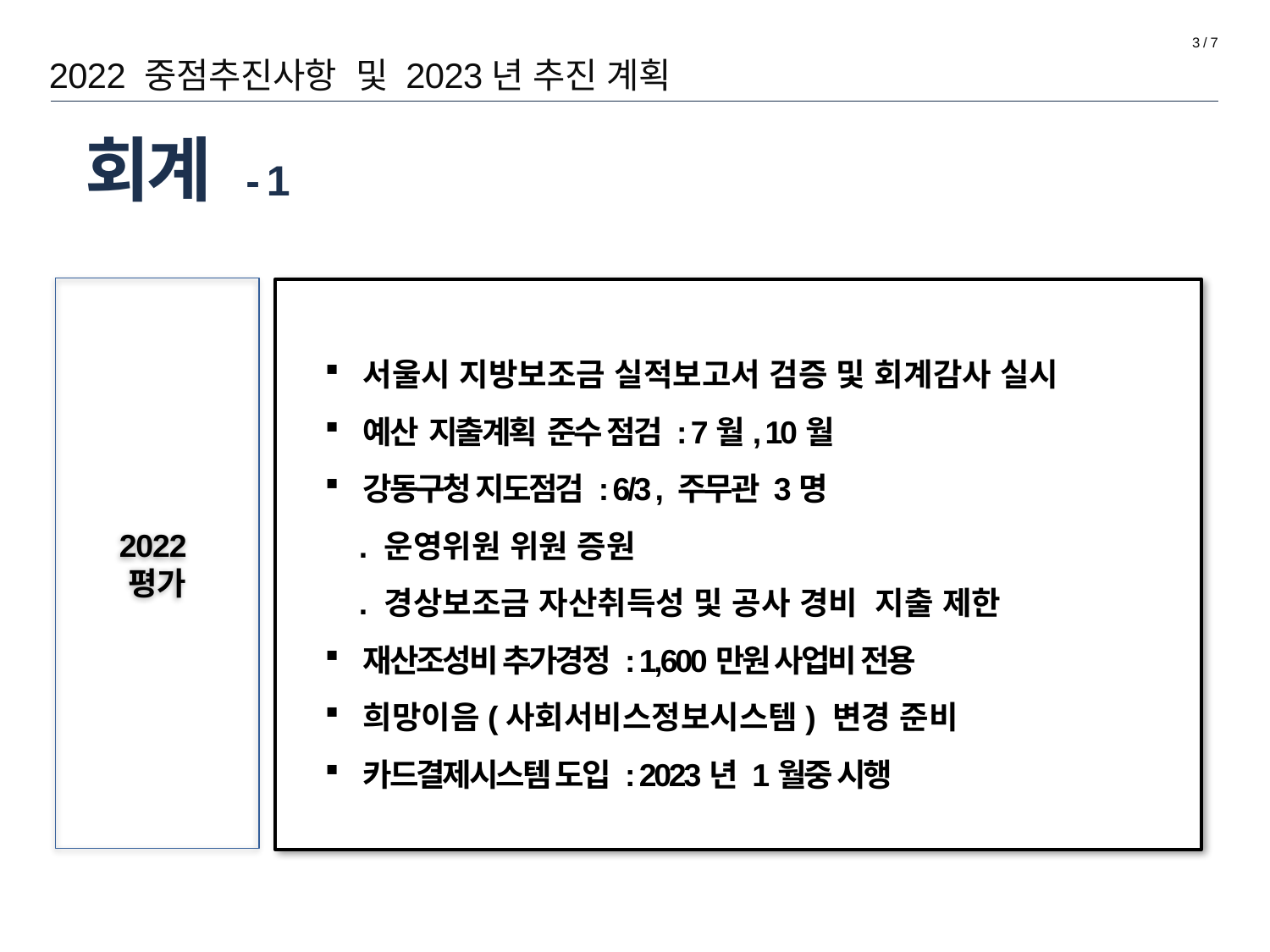

3 / 7
2022 중점추진사항  및 2023년 추진 계획
# 회계 - 1
2022
평가
서울시 지방보조금 실적보고서 검증 및 회계감사 실시
예산  지출계획  준수 점검 : 7월, 10월
강동구청 지도점검 : 6/3 , 주무관 3명
        . 운영위원 위원 증원
        . 경상보조금 자산취득성 및 공사 경비  지출 제한
재산조성비 추가경정 : 1,600만원 사업비 전용
희망이음(사회서비스정보시스템) 변경 준비
카드결제시스템 도입 : 2023년 1월중 시행